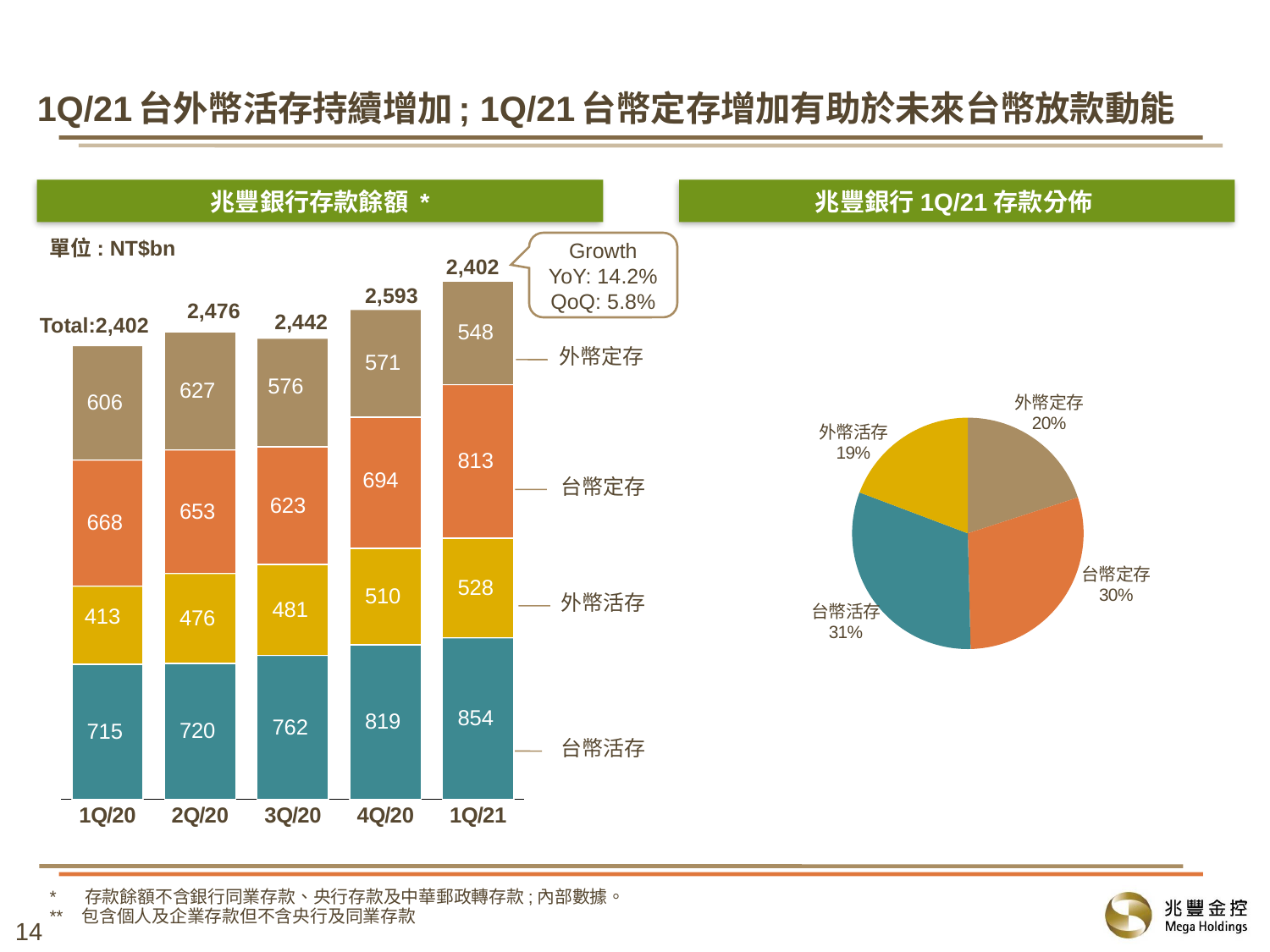

# 1Q/21台外幣活存持續增加; 1Q/21台幣定存增加有助於未來台幣放款動能
兆豐銀行存款餘額 *
兆豐銀行1Q/21存款分佈
單位: NT$bn

### Chart

| Category | NTD demand deposit | FX demand deposit | NTD time deposit | FX time deposit |
|---|---|---|---|---|
| 1Q/20 | 715.4 | 412.6 | 668.3 | 605.8 |
| 2Q/20 | 719.67 | 476.23 | 653.42 | 626.559 |
| 3Q/20 | 761.82 | 480.79 | 623.23 | 575.77 |
| 4Q/20 | 818.51 | 509.56 | 694.08 | 570.97 |
| 1Q/21 | 854.44 | 528.01 | 813.28 | 548.42 |
Growth
YoY: 14.2%
QoQ: 5.8%
2,402
2,593
2,476
2,442
Total:2,402

### Chart

| Category |  |  |
|---|---|---|
| 外幣定存 | 548.0 | None |
| 台幣定存 | 813.0 | None |
| 台幣活存 | 854.0 | None |
| 外幣活存 | 528.0 | None |
外幣定存

台幣定存

外幣活存

台幣活存

*     存款餘額不含銀行同業存款、央行存款及中華郵政轉存款;內部數據。
**   包含個人及企業存款但不含央行及同業存款